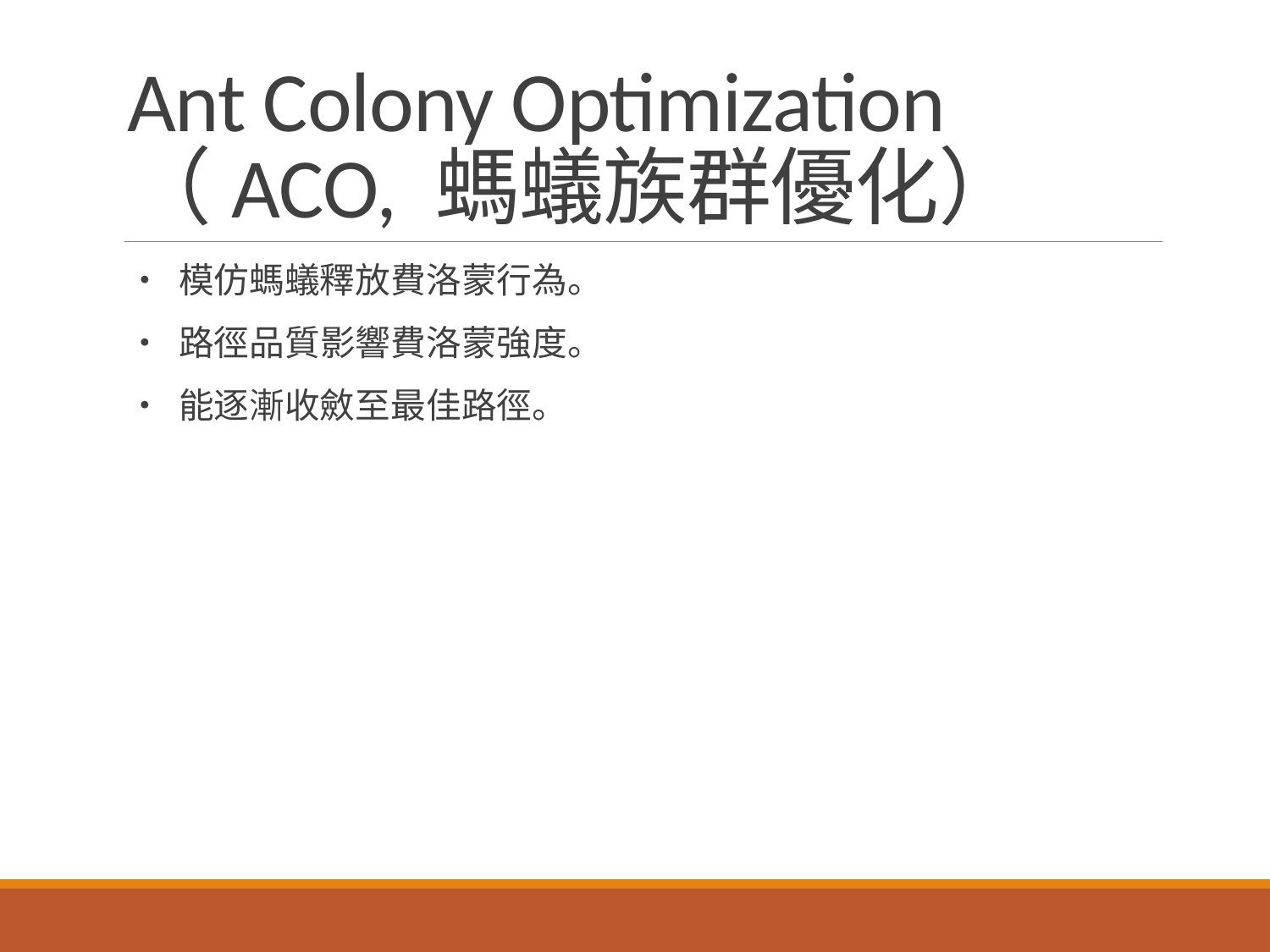

# Ant Colony Optimization （ACO, 螞蟻族群優化）
• 模仿螞蟻釋放費洛蒙行為。
• 路徑品質影響費洛蒙強度。
• 能逐漸收斂至最佳路徑。